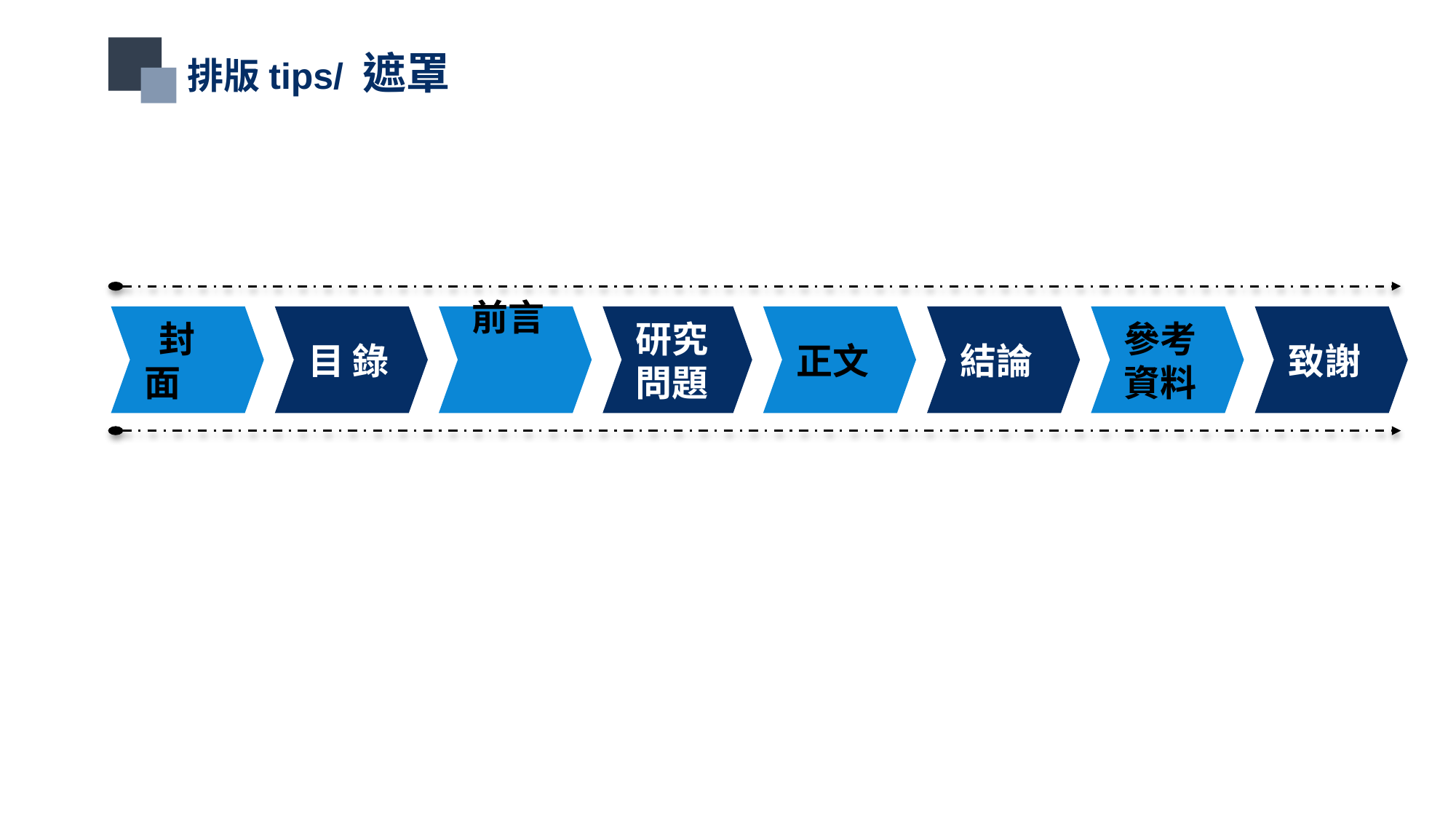

排版tips/ 遮罩

 封面
目 錄
前言
研究問題
正文
結論
參考資料
致謝